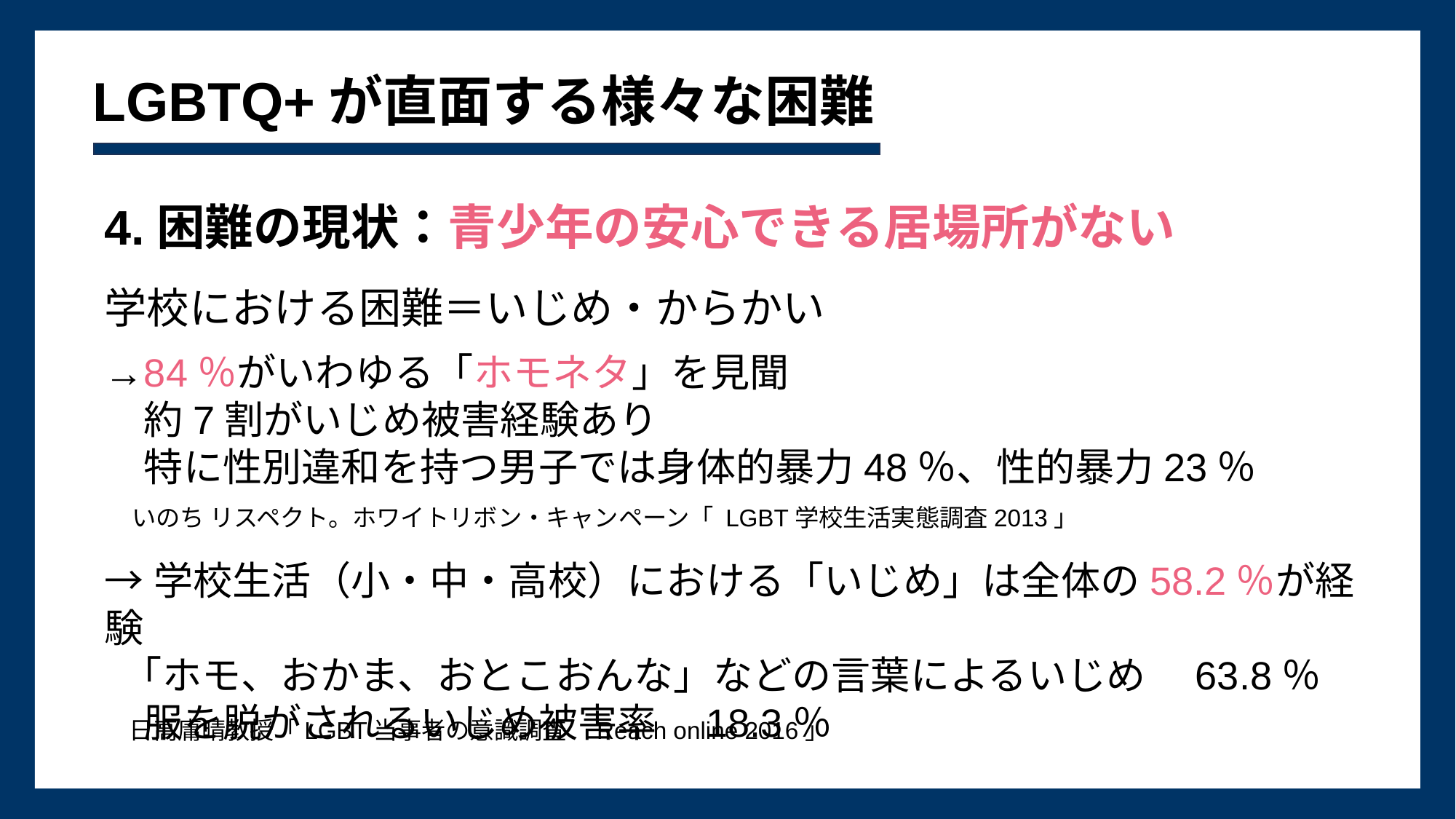

# LGBTQ+が直面する様々な困難

4.困難の現状：青少年の安心できる居場所がない
学校における困難＝いじめ・からかい
→84％がいわゆる「ホモネタ」を見聞
　約7割がいじめ被害経験あり
　特に性別違和を持つ男子では身体的暴力48％、性的暴力23％
いのち リスペクト。ホワイトリボン・キャンペーン「 LGBT学校生活実態調査2013」
→学校生活（小・中・高校）における「いじめ」は全体の58.2％が経験
 「ホモ、おかま、おとこおんな」などの言葉によるいじめ　63.8％
　服を脱がされるいじめ被害率　18.3％
日高庸晴教授「LGBT当事者の意識調査　Reach online 2016」